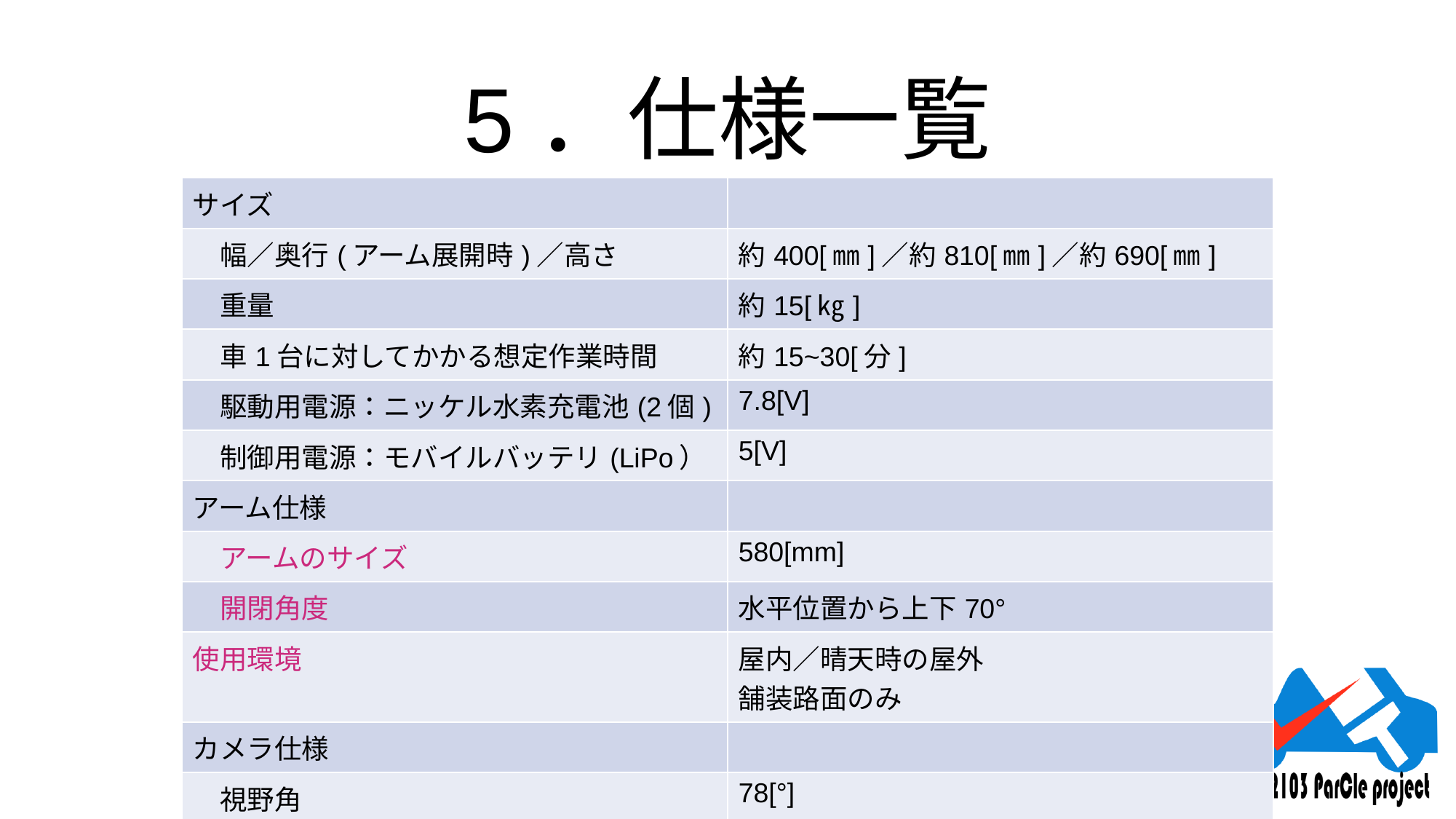

# 5．仕様一覧
| サイズ |  |
| --- | --- |
| 幅／奥行(アーム展開時)／高さ | 約400[㎜]／約810[㎜]／約690[㎜] |
| 重量 | 約15[㎏] |
| 車1台に対してかかる想定作業時間 | 約15~30[分] |
| 駆動用電源：ニッケル水素充電池(2個) | 7.8[V] |
| 制御用電源：モバイルバッテリ(LiPo） | 5[V] |
| アーム仕様 |  |
| アームのサイズ | 580[mm] |
| 開閉角度 | 水平位置から上下70° |
| 使用環境 | 屋内／晴天時の屋外 舗装路面のみ |
| カメラ仕様 |  |
| 視野角 | 78[°] |